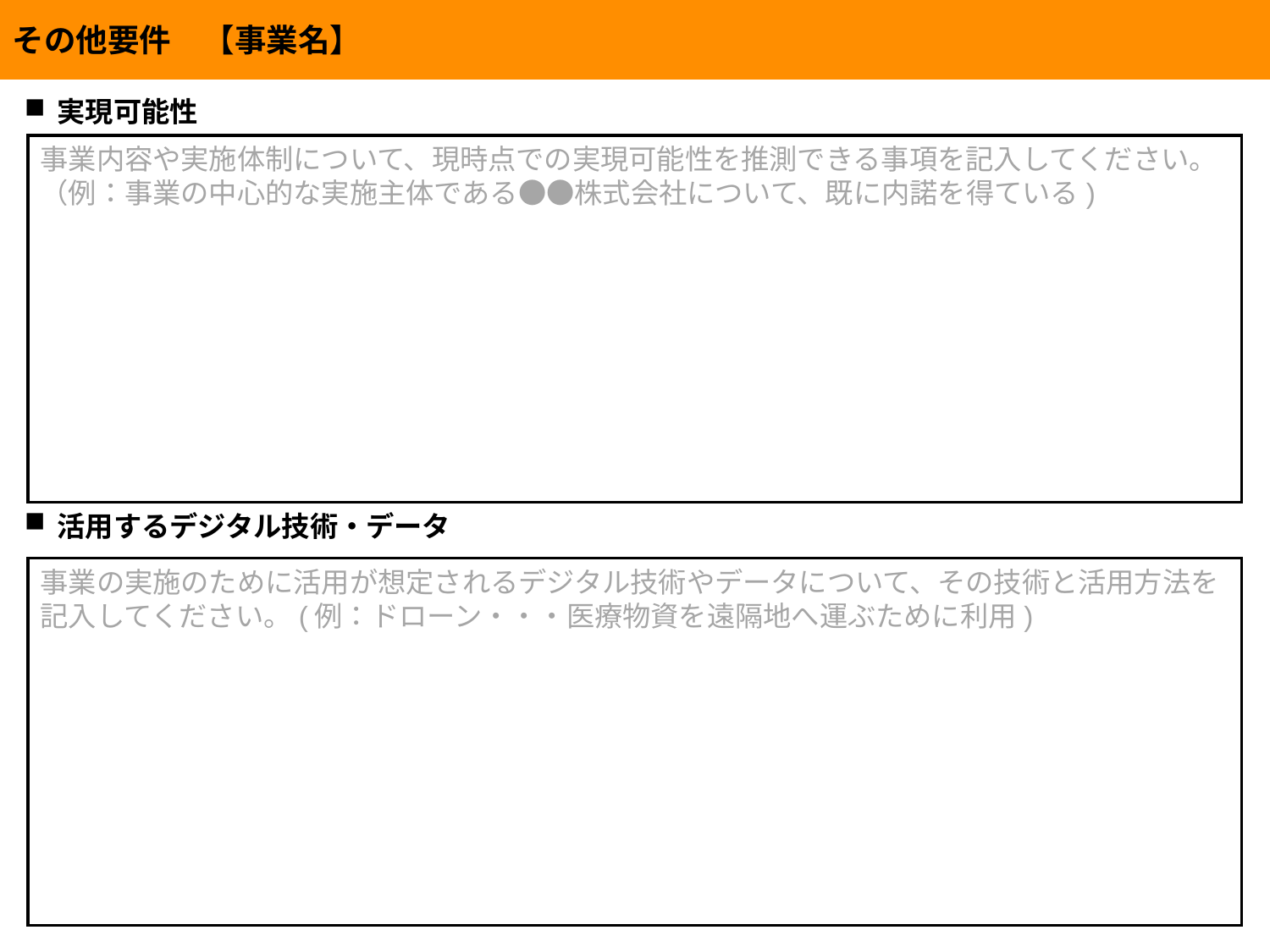

その他要件　【事業名】
実現可能性
事業内容や実施体制について、現時点での実現可能性を推測できる事項を記入してください。（例：事業の中心的な実施主体である●●株式会社について、既に内諾を得ている)
活用するデジタル技術・データ
事業の実施のために活用が想定されるデジタル技術やデータについて、その技術と活用方法を記入してください。(例：ドローン・・・医療物資を遠隔地へ運ぶために利用)